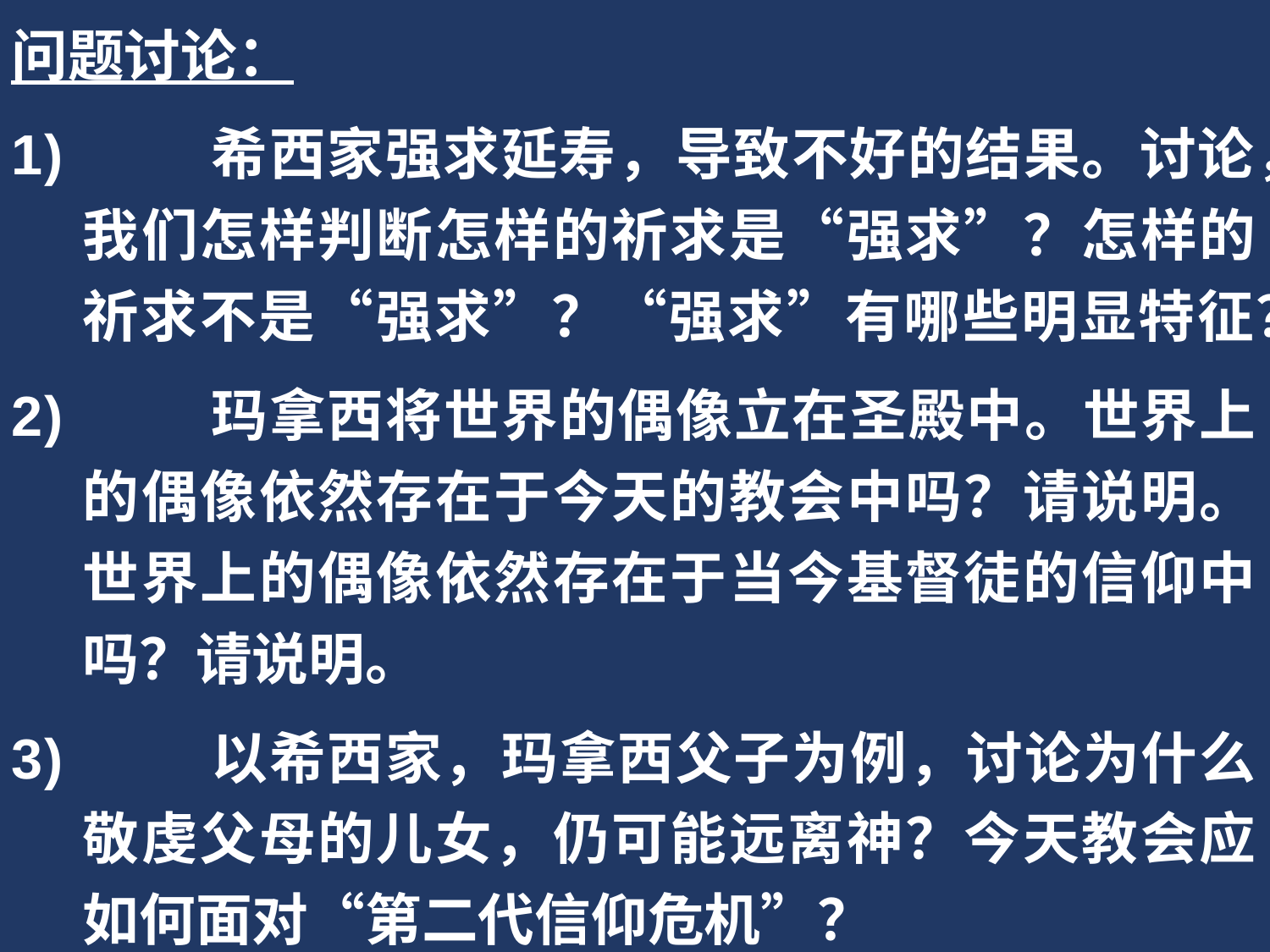

问题讨论：
	希西家强求延寿，导致不好的结果。讨论，我们怎样判断怎样的祈求是“强求”？怎样的祈求不是“强求”？“强求”有哪些明显特征？
	玛拿西将世界的偶像立在圣殿中。世界上的偶像依然存在于今天的教会中吗？请说明。世界上的偶像依然存在于当今基督徒的信仰中吗？请说明。
	以希西家，玛拿西父子为例，讨论为什么敬虔父母的儿女，仍可能远离神？今天教会应如何面对“第二代信仰危机”？